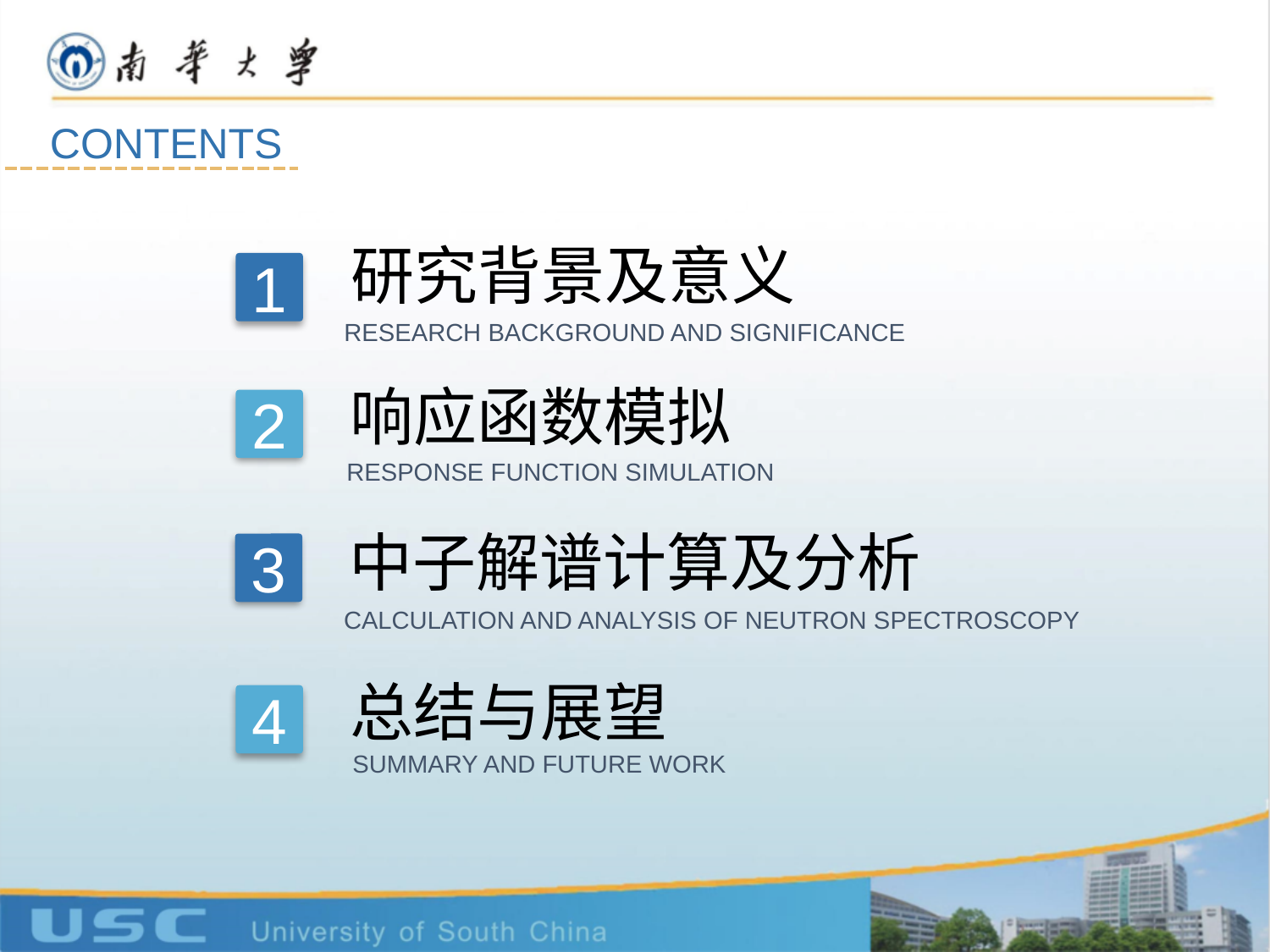

CONTENTS
研究背景及意义
RESEARCH BACKGROUND AND SIGNIFICANCE
1
响应函数模拟
RESPONSE FUNCTION SIMULATION
2
中子解谱计算及分析
CALCULATION AND ANALYSIS OF NEUTRON SPECTROSCOPY
3
总结与展望
SUMMARY AND FUTURE WORK
4